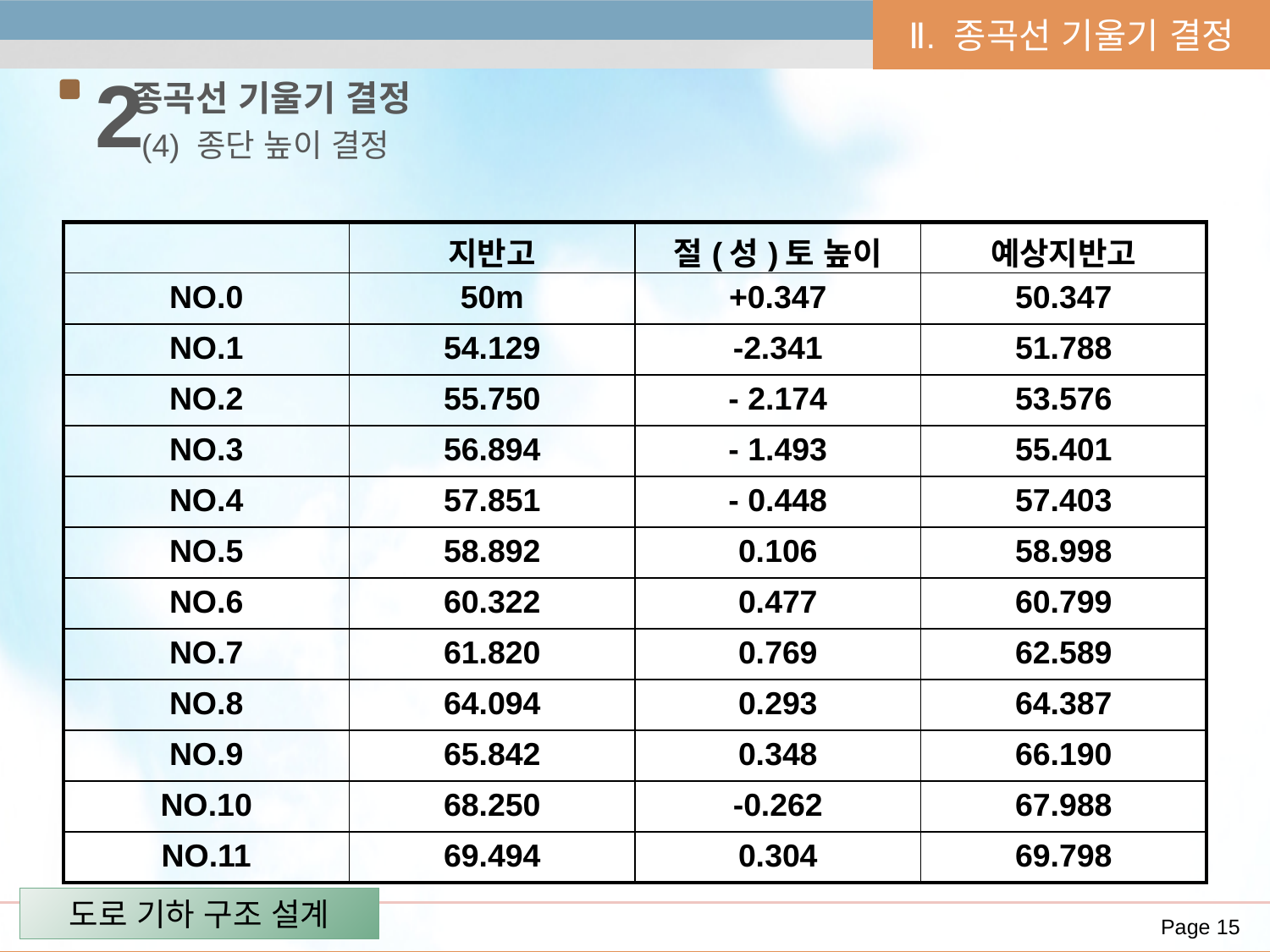

Ⅱ. 종곡선 기울기 결정
2
종곡선 기울기 결정

(4) 종단 높이 결정
|  | 지반고 | 절(성)토 높이 | 예상지반고 |
| --- | --- | --- | --- |
| NO.0 | 50m | +0.347 | 50.347 |
| NO.1 | 54.129 | -2.341 | 51.788 |
| NO.2 | 55.750 | - 2.174 | 53.576 |
| NO.3 | 56.894 | - 1.493 | 55.401 |
| NO.4 | 57.851 | - 0.448 | 57.403 |
| NO.5 | 58.892 | 0.106 | 58.998 |
| NO.6 | 60.322 | 0.477 | 60.799 |
| NO.7 | 61.820 | 0.769 | 62.589 |
| NO.8 | 64.094 | 0.293 | 64.387 |
| NO.9 | 65.842 | 0.348 | 66.190 |
| NO.10 | 68.250 | -0.262 | 67.988 |
| NO.11 | 69.494 | 0.304 | 69.798 |
도로 기하 구조 설계
Page 15